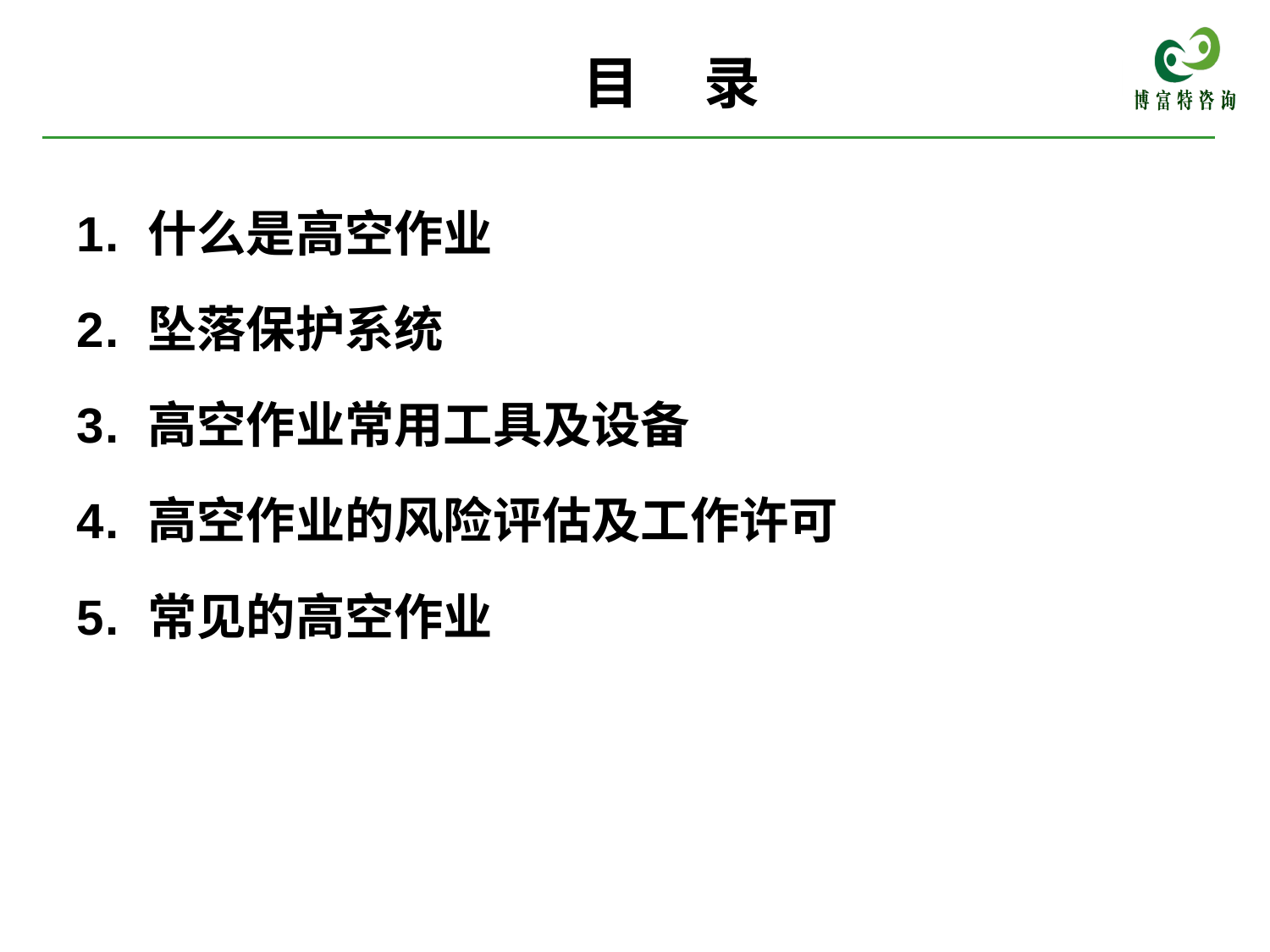

# 目     录
什么是高空作业
坠落保护系统
高空作业常用工具及设备
高空作业的风险评估及工作许可
常见的高空作业